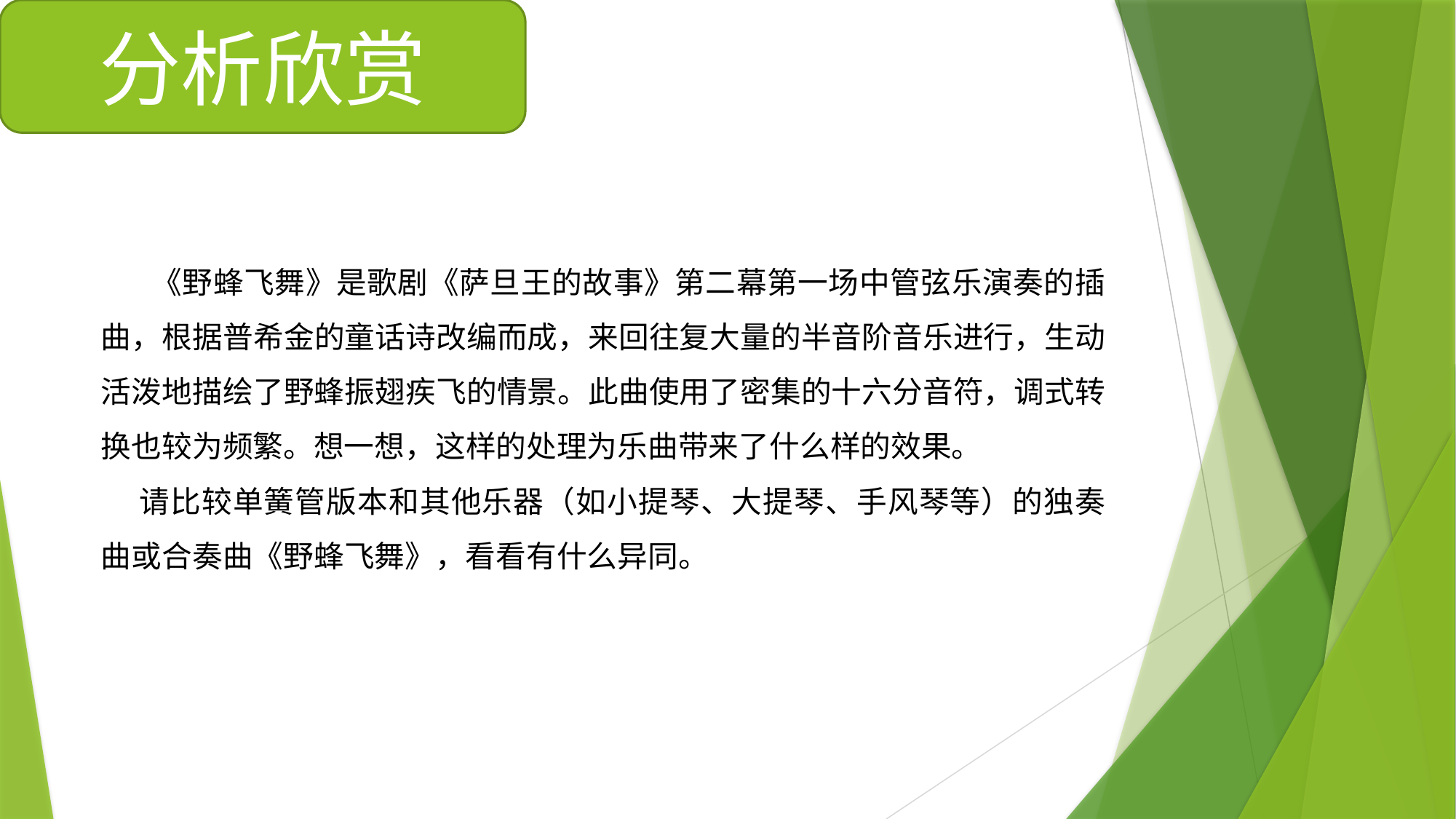

分析欣赏
      《野蜂飞舞》是歌剧《萨旦王的故事》第二幕第一场中管弦乐演奏的插曲，根据普希金的童话诗改编而成，来回往复大量的半音阶音乐进行，生动活泼地描绘了野蜂振翅疾飞的情景。此曲使用了密集的十六分音符，调式转换也较为频繁。想一想，这样的处理为乐曲带来了什么样的效果。
    请比较单簧管版本和其他乐器（如小提琴、大提琴、手风琴等）的独奏曲或合奏曲《野蜂飞舞》，看看有什么异同。